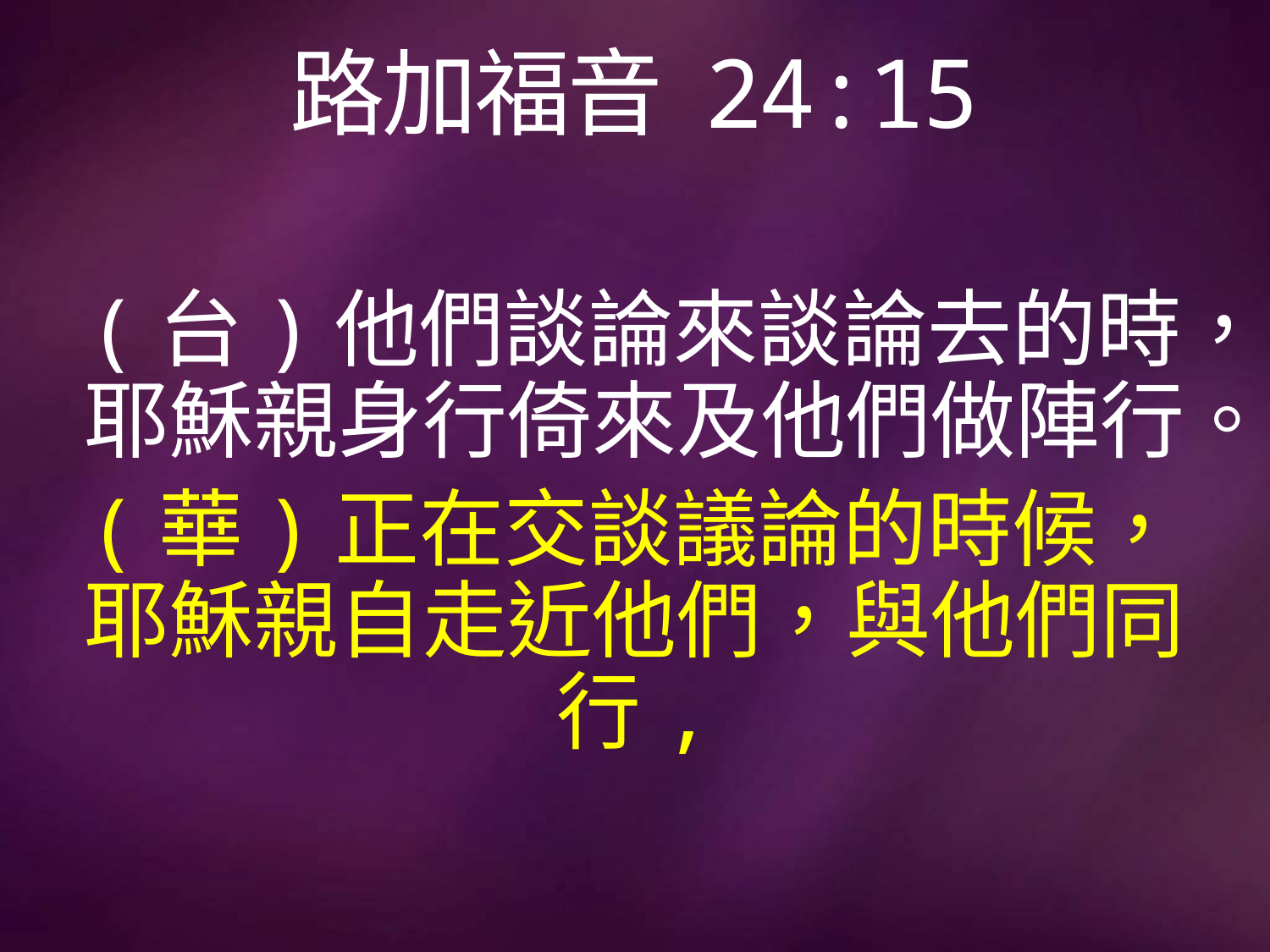

# 路加福音 24:15
(台)他們談論來談論去的時，耶穌親身行倚來及他們做陣行。
(華)正在交談議論的時候，耶穌親自走近他們，與他們同行,